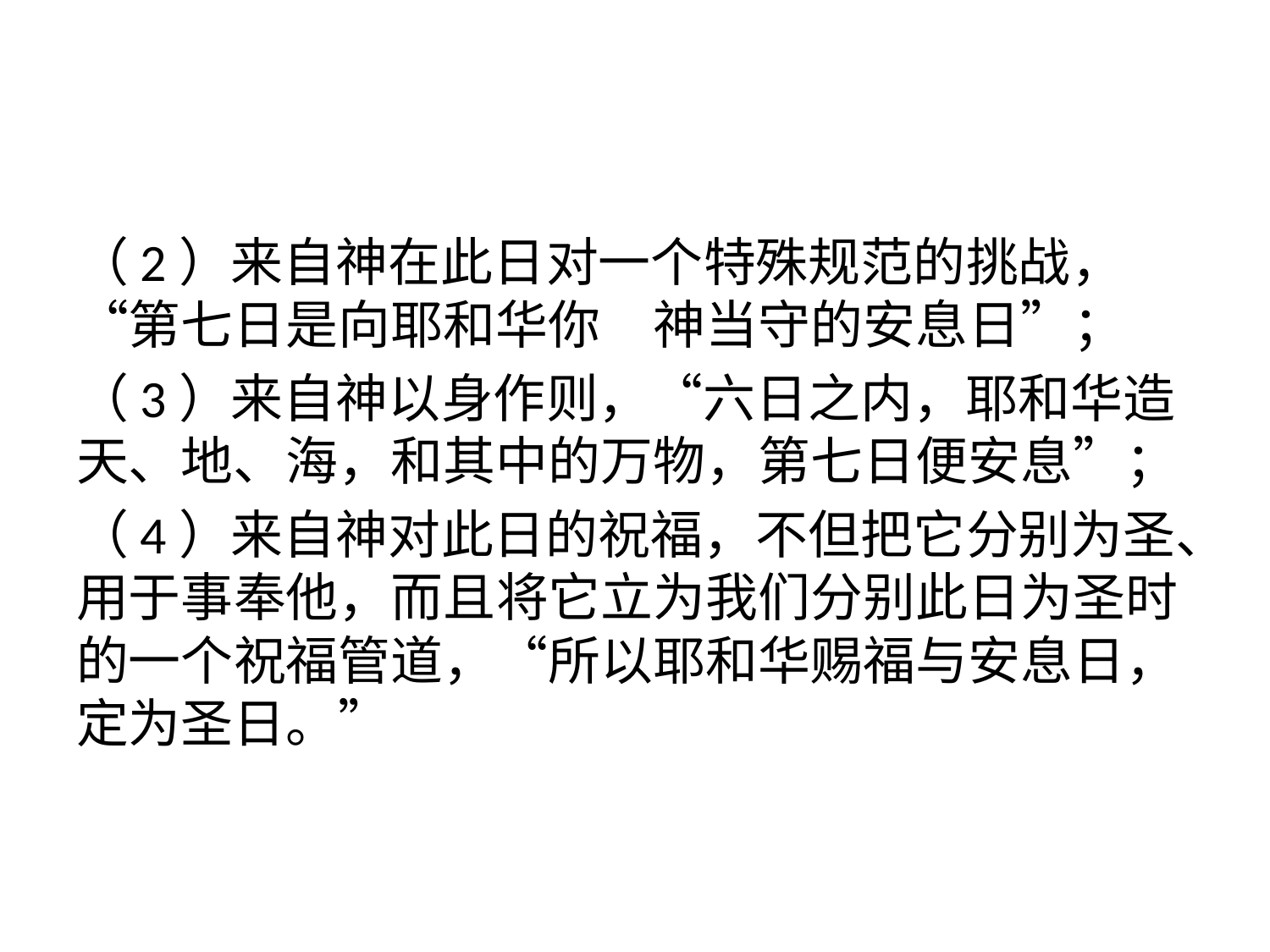

#
（2）来自神在此日对一个特殊规范的挑战，“第七日是向耶和华你　神当守的安息日”；
（3）来自神以身作则，“六日之内，耶和华造天、地、海，和其中的万物，第七日便安息”；
（4）来自神对此日的祝福，不但把它分别为圣、用于事奉他，而且将它立为我们分别此日为圣时的一个祝福管道，“所以耶和华赐福与安息日，定为圣日。”